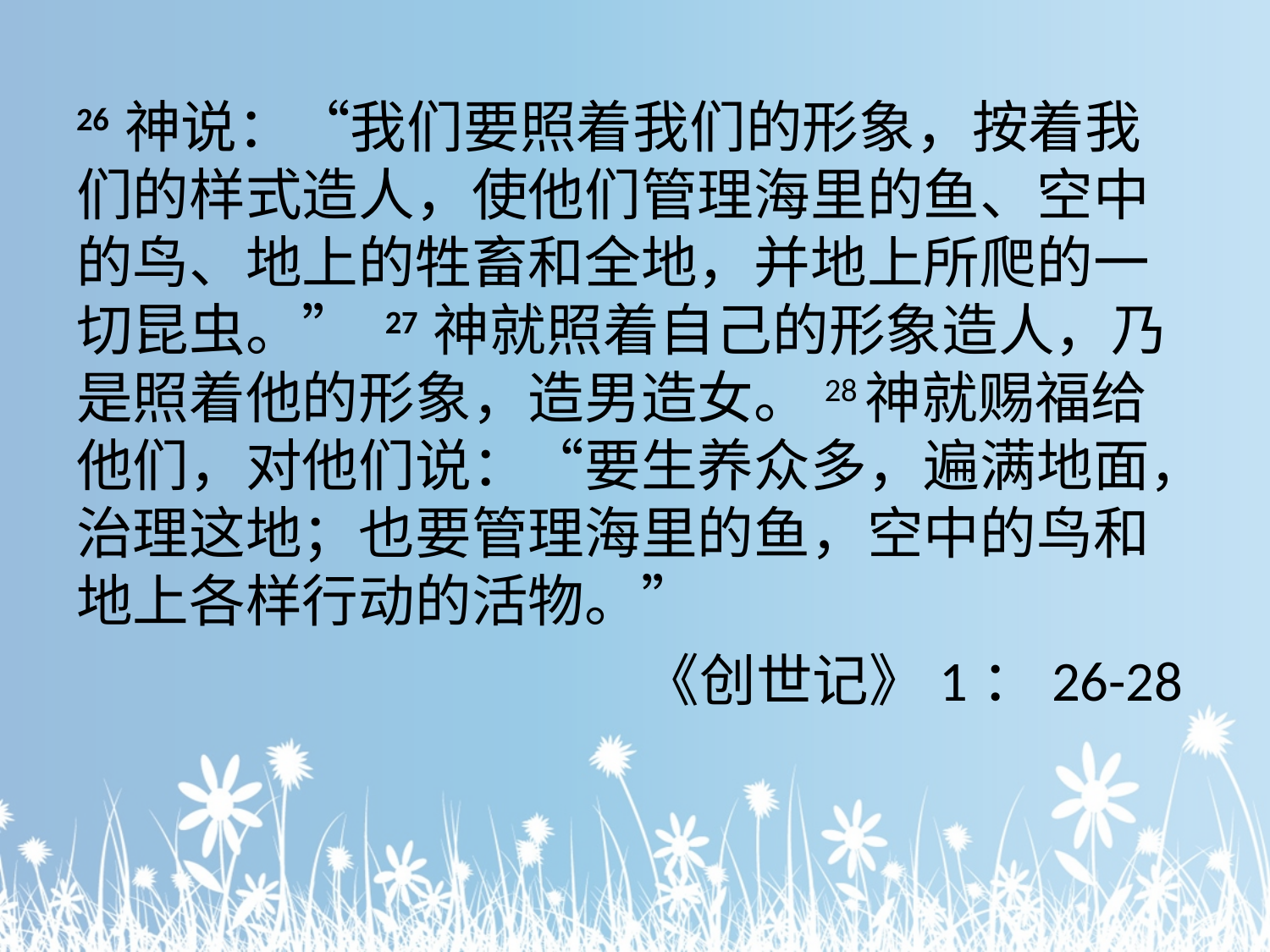

26 神说：“我们要照着我们的形象，按着我们的样式造人，使他们管理海里的鱼、空中的鸟、地上的牲畜和全地，并地上所爬的一切昆虫。” 27 神就照着自己的形象造人，乃是照着他的形象，造男造女。28神就赐福给他们，对他们说：“要生养众多，遍满地面，治理这地；也要管理海里的鱼，空中的鸟和地上各样行动的活物。”
《创世记》1：26-28